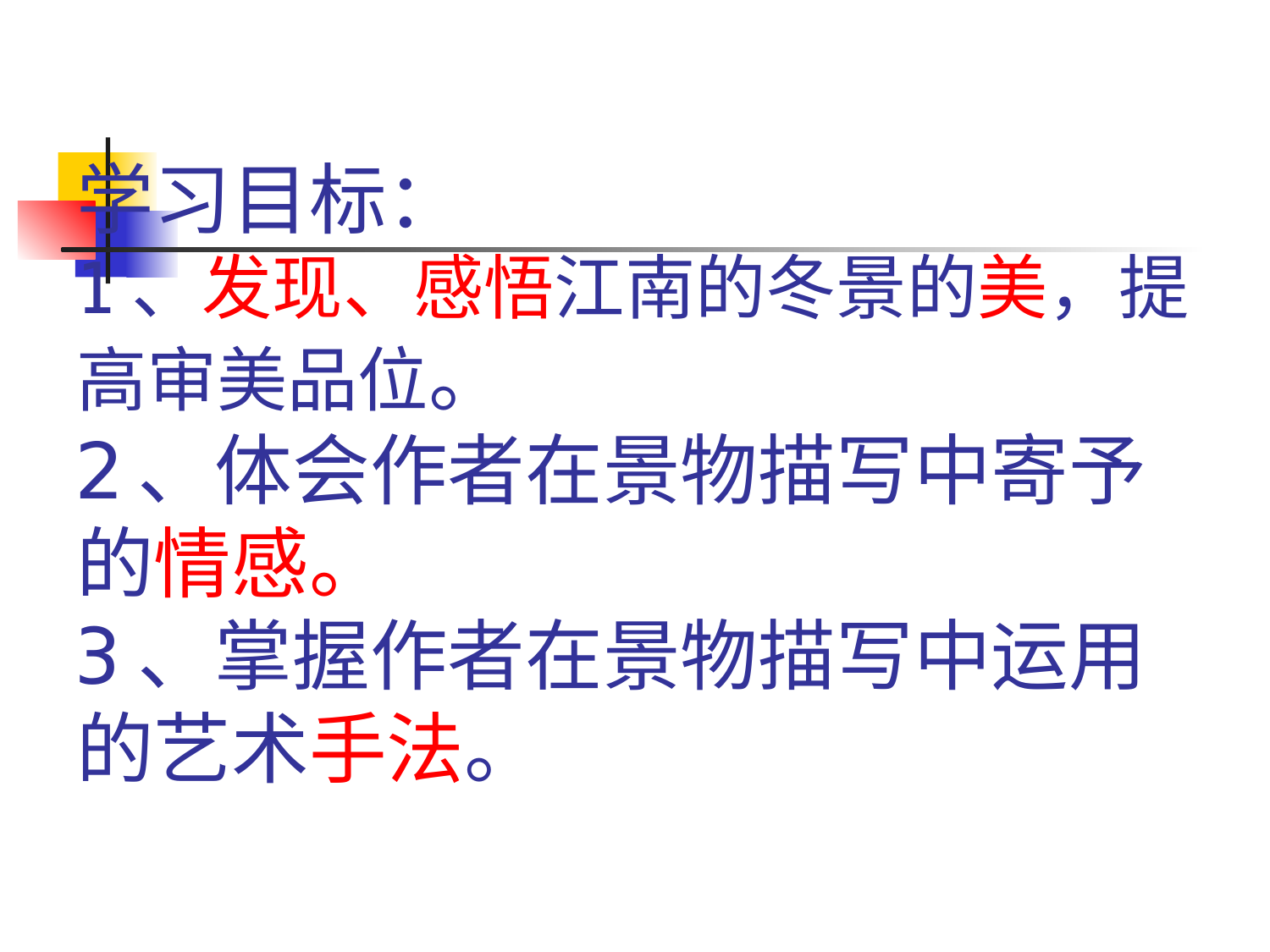

# 学习目标： 1、发现、感悟江南的冬景的美，提高审美品位。 2、体会作者在景物描写中寄予的情感。 3、掌握作者在景物描写中运用的艺术手法。